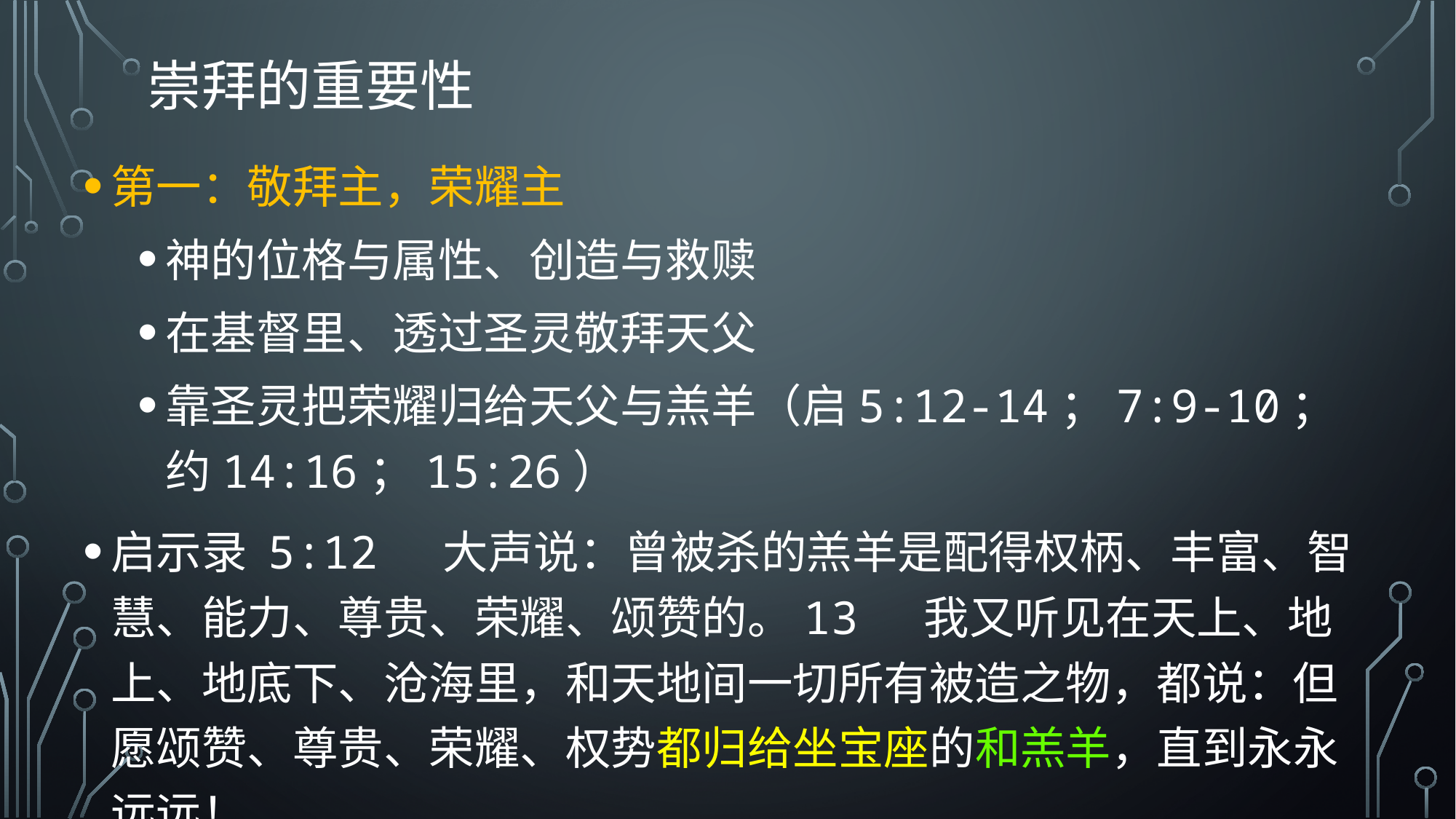

# 崇拜的重要性
第一：敬拜主，荣耀主
神的位格与属性、创造与救赎
在基督里、透过圣灵敬拜天父
靠圣灵把荣耀归给天父与羔羊（启5:12-14；7:9-10；约14:16；15:26）
启示录 5:12  大声说：曾被杀的羔羊是配得权柄、丰富、智慧、能力、尊贵、荣耀、颂赞的。13  我又听见在天上、地上、地底下、沧海里，和天地间一切所有被造之物，都说：但愿颂赞、尊贵、荣耀、权势都归给坐宝座的和羔羊，直到永永远远！